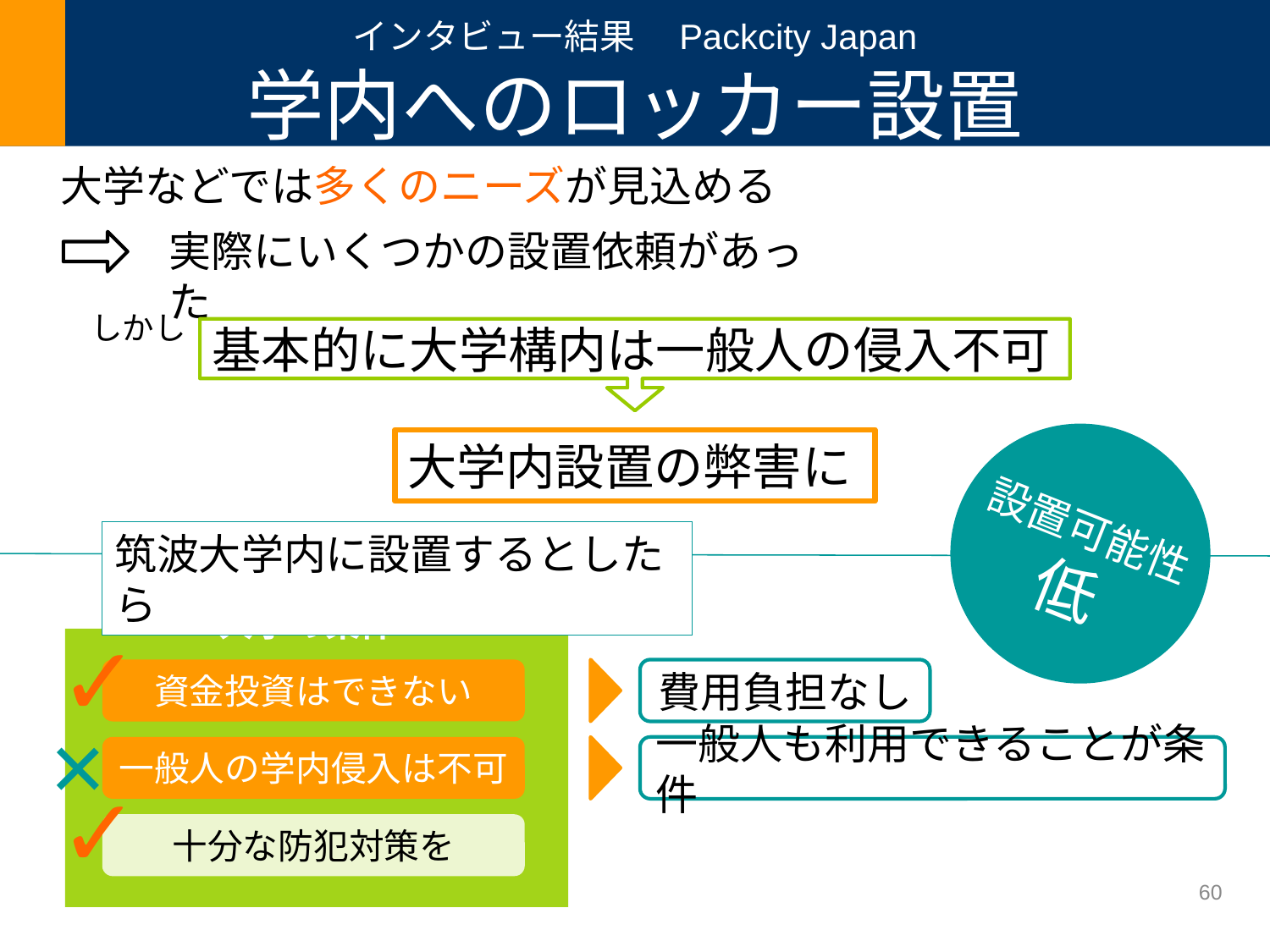

# インタビュー結果　Packcity Japan 学内へのロッカー設置
大学などでは多くのニーズが見込める
実際にいくつかの設置依頼があった

しかし
基本的に大学構内は一般人の侵入不可

設置可能性
低
大学内設置の弊害に
筑波大学内に設置するとしたら
大学の条件

資金投資はできない
一般人の学内侵入は不可
十分な防犯対策を
✓
✓
費用負担なし

×
一般人も利用できることが条件

60